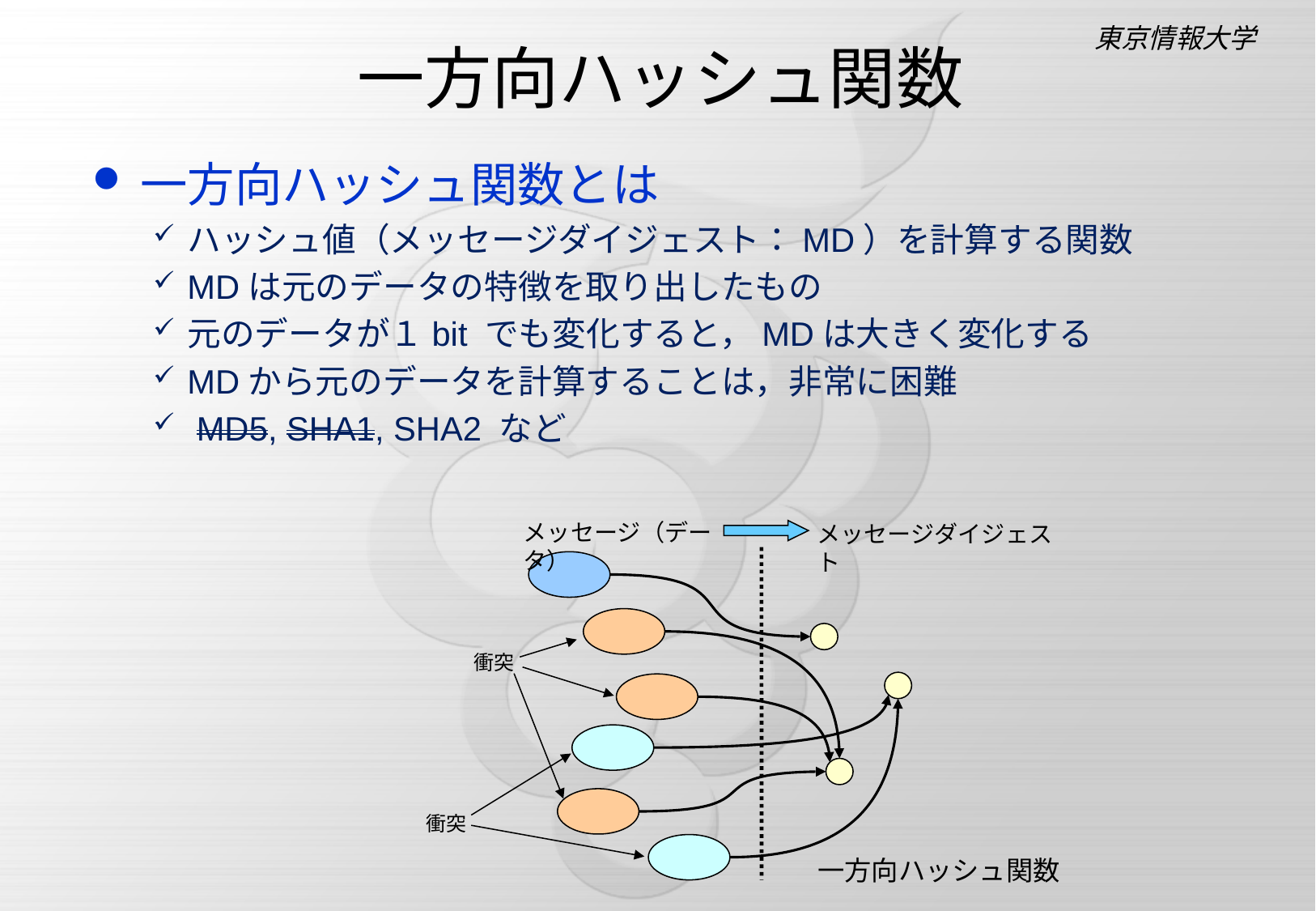

# 一方向ハッシュ関数
一方向ハッシュ関数とは
ハッシュ値（メッセージダイジェスト：MD）を計算する関数
MDは元のデータの特徴を取り出したもの
元のデータが１bit でも変化すると，MDは大きく変化する
MDから元のデータを計算することは，非常に困難
 MD5, SHA1, SHA2 など

メッセージ（データ）
メッセージダイジェスト

衝突

衝突

一方向ハッシュ関数